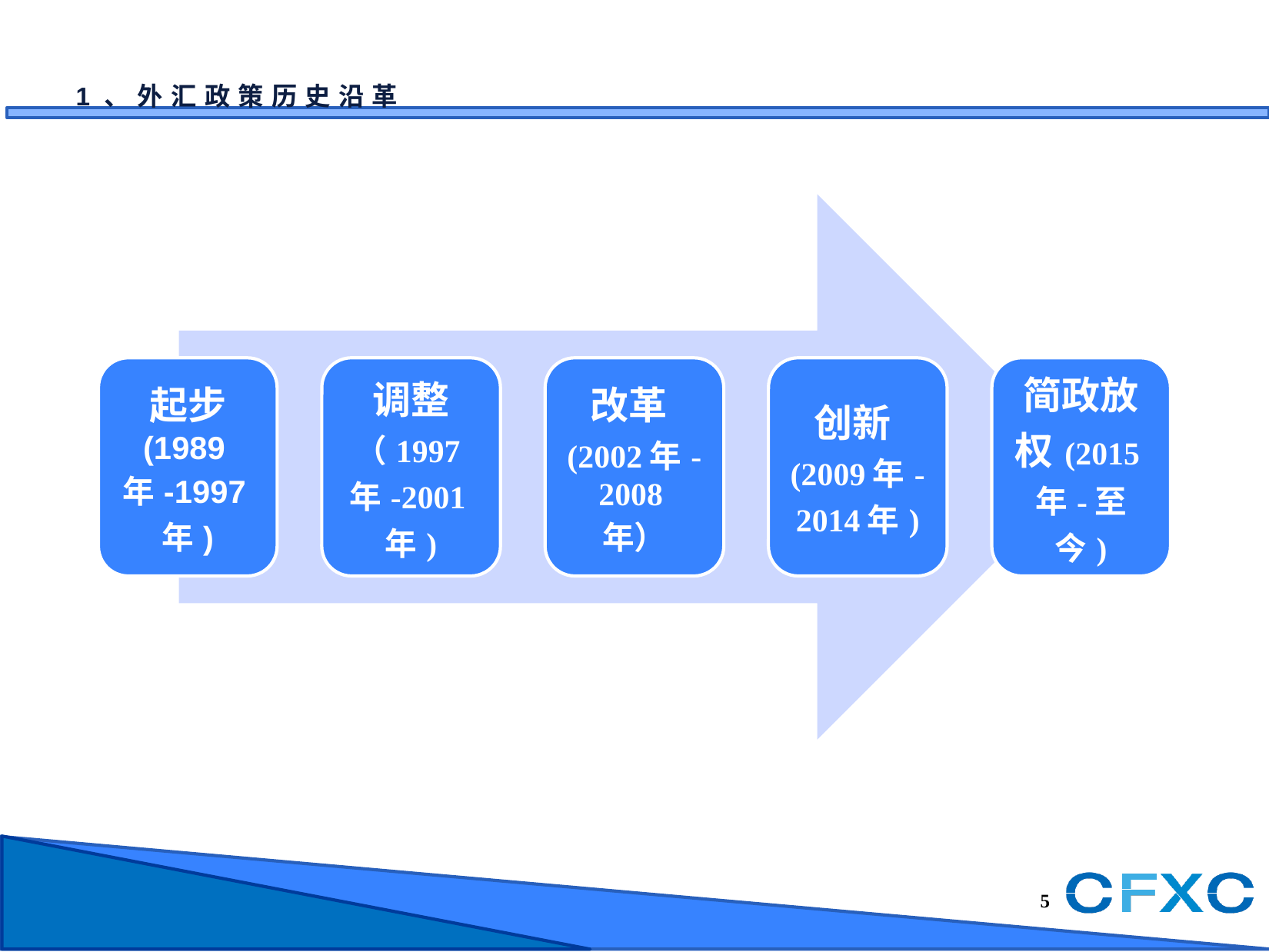

1、外汇政策历史沿革
起步
(1989年-1997年)
调整（1997年-2001年)
改革(2002年-2008年）
创新(2009年-2014年)
简政放权(2015年-至今)
5